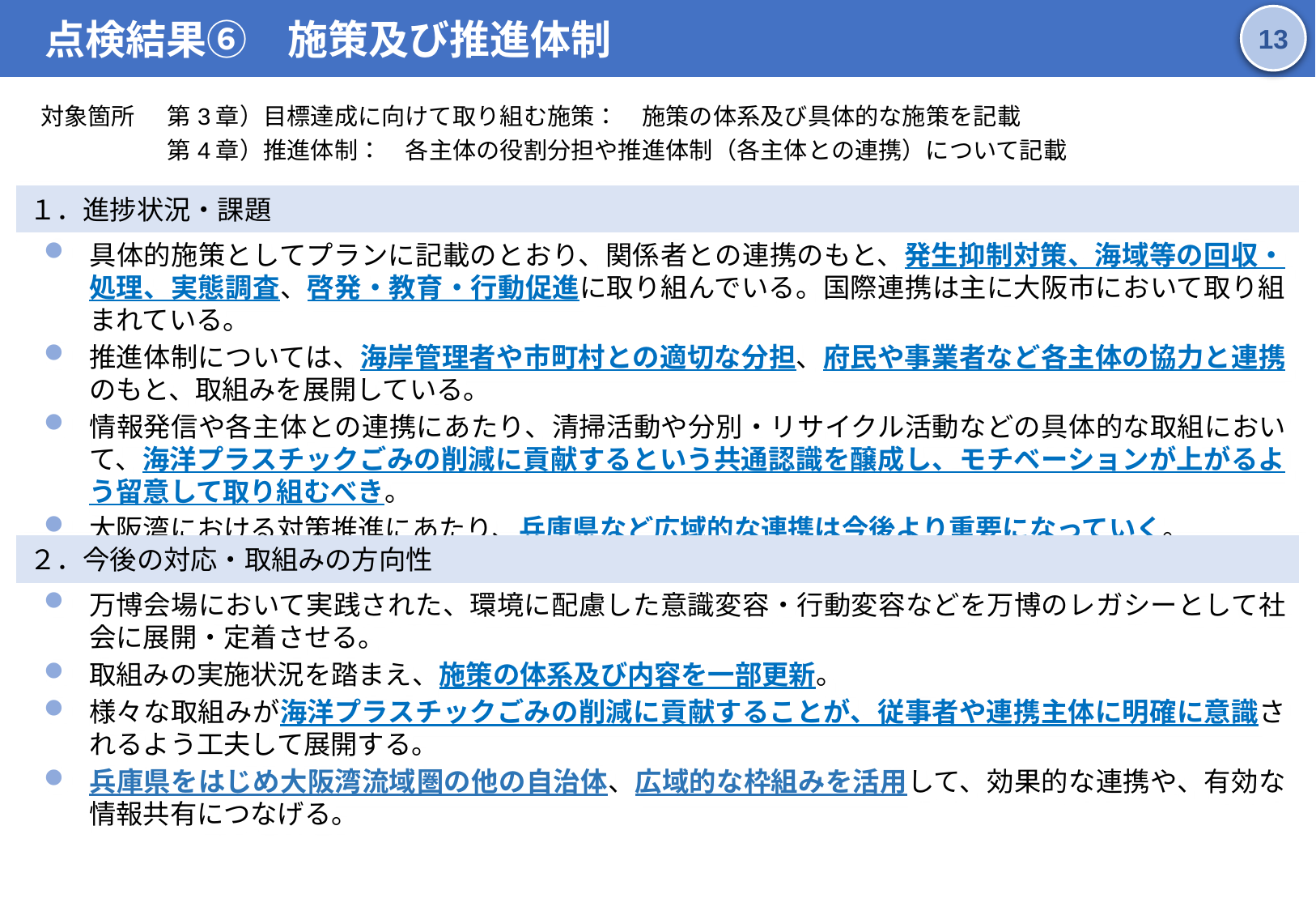

点検結果⑥　施策及び推進体制
13
| 対象箇所 | 第3章）目標達成に向けて取り組む施策：　施策の体系及び具体的な施策を記載 第4章）推進体制：　各主体の役割分担や推進体制（各主体との連携）について記載 |
| --- | --- |
１．進捗状況・課題
具体的施策としてプランに記載のとおり、関係者との連携のもと、発生抑制対策、海域等の回収・処理、実態調査、啓発・教育・行動促進に取り組んでいる。国際連携は主に大阪市において取り組まれている。
推進体制については、海岸管理者や市町村との適切な分担、府民や事業者など各主体の協力と連携のもと、取組みを展開している。
情報発信や各主体との連携にあたり、清掃活動や分別・リサイクル活動などの具体的な取組において、海洋プラスチックごみの削減に貢献するという共通認識を醸成し、モチベーションが上がるよう留意して取り組むべき。
大阪湾における対策推進にあたり、兵庫県など広域的な連携は今後より重要になっていく。
２．今後の対応・取組みの方向性
万博会場において実践された、環境に配慮した意識変容・行動変容などを万博のレガシーとして社会に展開・定着させる。
取組みの実施状況を踏まえ、施策の体系及び内容を一部更新。
様々な取組みが海洋プラスチックごみの削減に貢献することが、従事者や連携主体に明確に意識されるよう工夫して展開する。
兵庫県をはじめ大阪湾流域圏の他の自治体、広域的な枠組みを活用して、効果的な連携や、有効な情報共有につなげる。